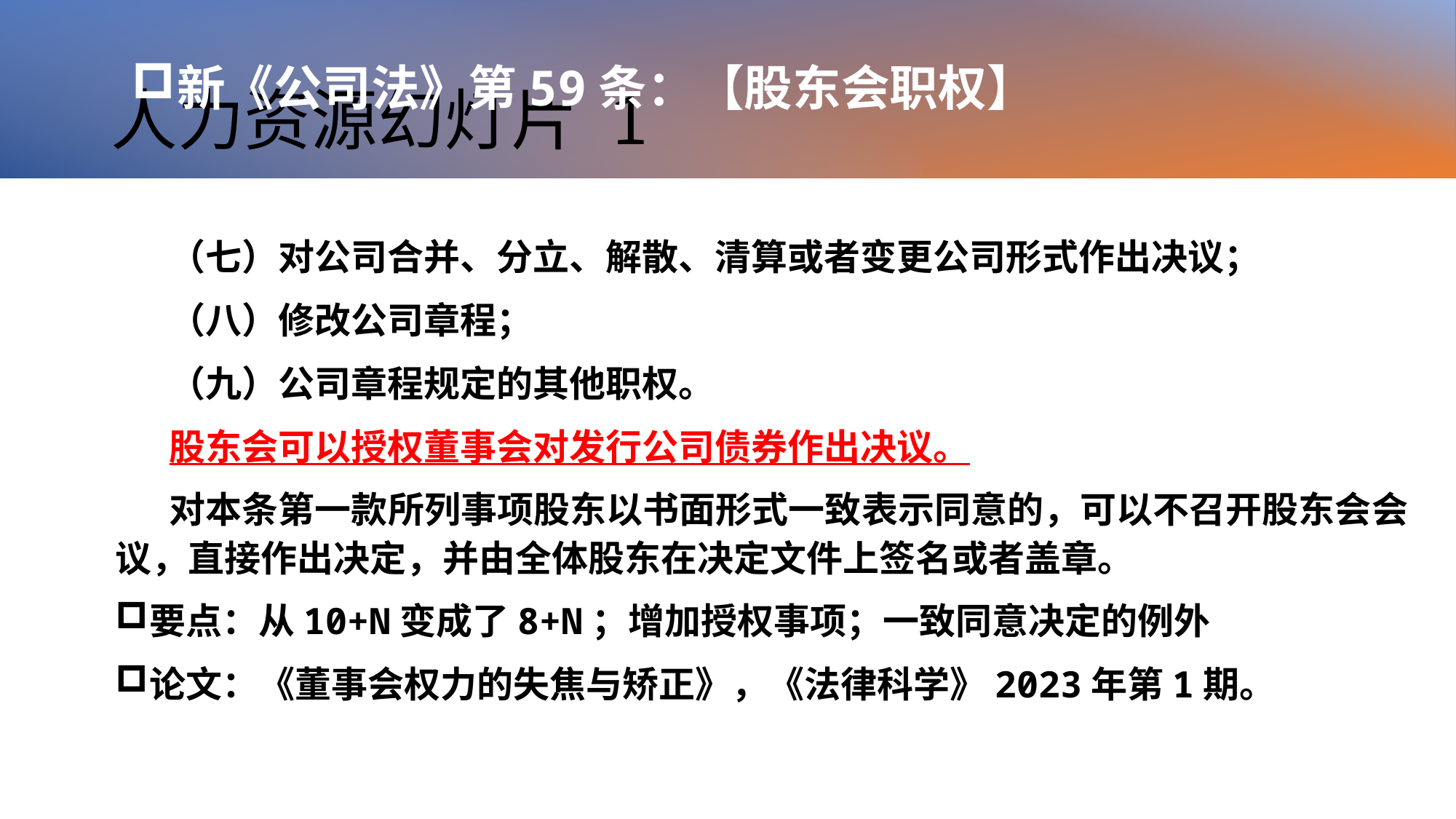

# 人力资源幻灯片 1
新《公司法》第59条：【股东会职权】
（七）对公司合并、分立、解散、清算或者变更公司形式作出决议；
（八）修改公司章程；
（九）公司章程规定的其他职权。
股东会可以授权董事会对发行公司债券作出决议。
对本条第一款所列事项股东以书面形式一致表示同意的，可以不召开股东会会议，直接作出决定，并由全体股东在决定文件上签名或者盖章。
要点：从10+N变成了8+N；增加授权事项；一致同意决定的例外
论文：《董事会权力的失焦与矫正》，《法律科学》2023年第1期。